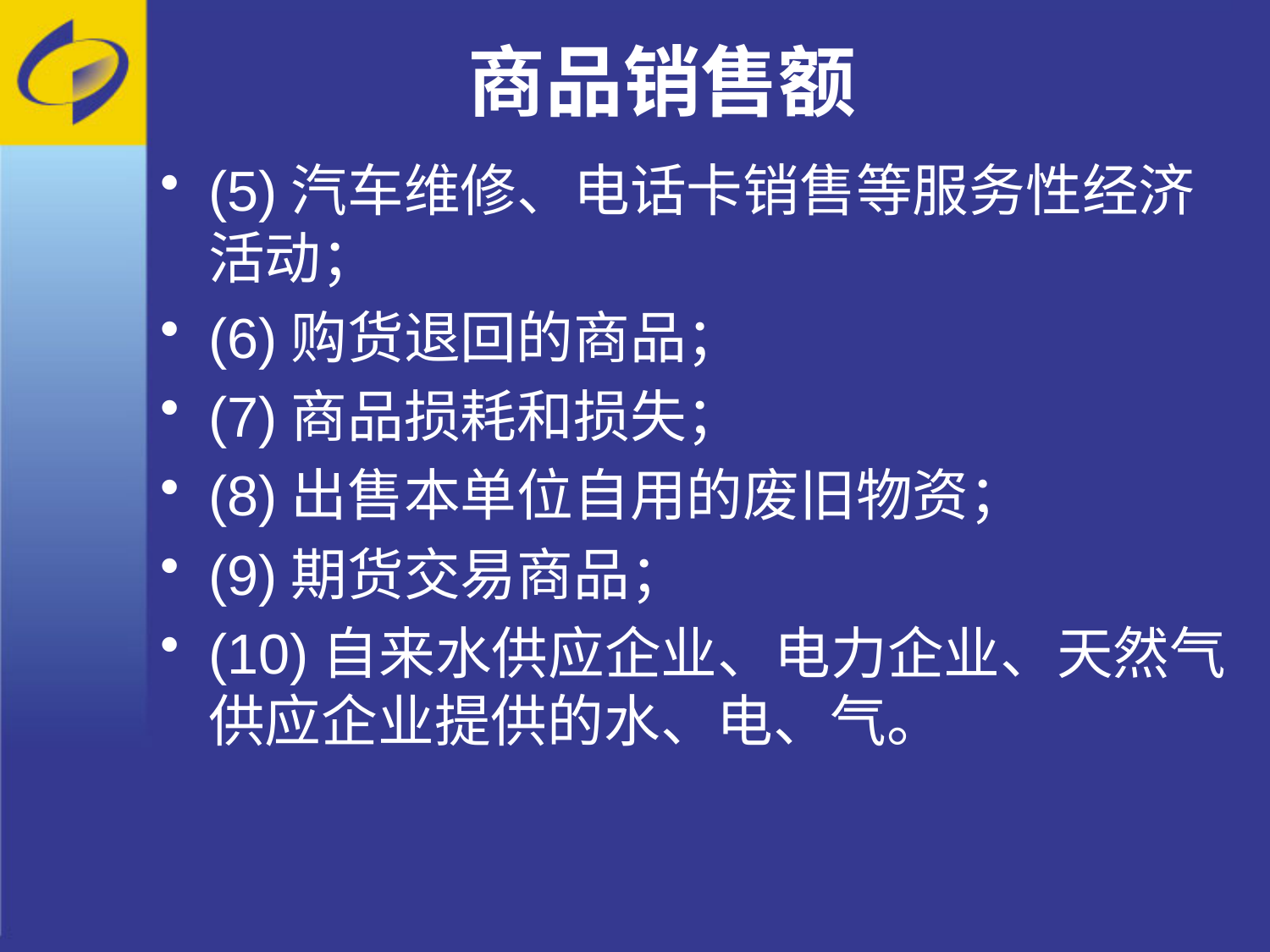

# 商品销售额
(5)汽车维修、电话卡销售等服务性经济活动；
(6)购货退回的商品；
(7)商品损耗和损失；
(8)出售本单位自用的废旧物资；
(9)期货交易商品；
(10)自来水供应企业、电力企业、天然气供应企业提供的水、电、气。